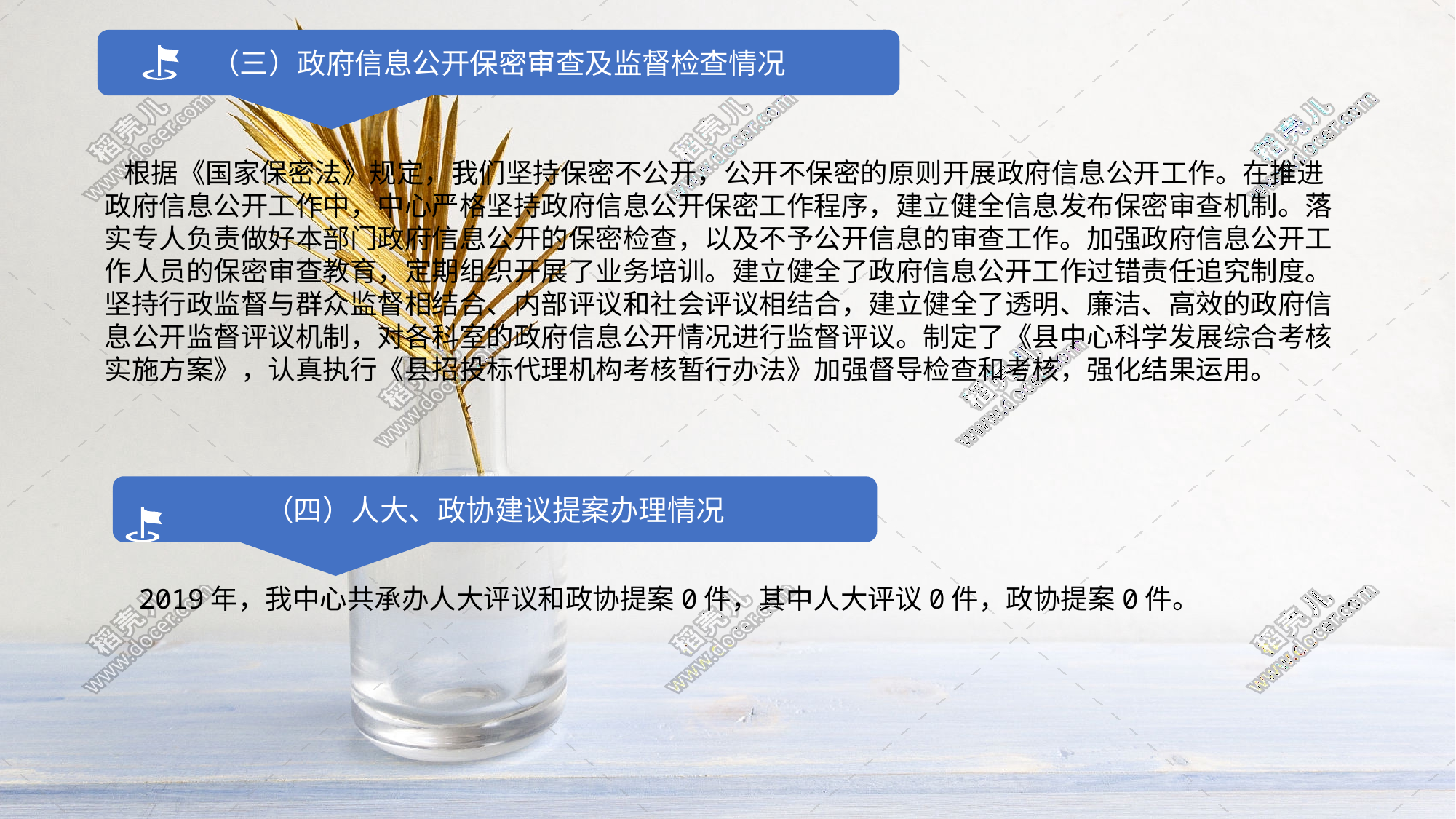

（三）政府信息公开保密审查及监督检查情况

  根据《国家保密法》规定，我们坚持保密不公开，公开不保密的原则开展政府信息公开工作。在推进政府信息公开工作中，中心严格坚持政府信息公开保密工作程序，建立健全信息发布保密审查机制。落实专人负责做好本部门政府信息公开的保密检查，以及不予公开信息的审查工作。加强政府信息公开工作人员的保密审查教育，定期组织开展了业务培训。建立健全了政府信息公开工作过错责任追究制度。坚持行政监督与群众监督相结合、内部评议和社会评议相结合，建立健全了透明、廉洁、高效的政府信息公开监督评议机制，对各科室的政府信息公开情况进行监督评议。制定了《县中心科学发展综合考核实施方案》，认真执行《县招投标代理机构考核暂行办法》加强督导检查和考核，强化结果运用。
（四）人大、政协建议提案办理情况

  2019年，我中心共承办人大评议和政协提案0件，其中人大评议0件，政协提案0件。